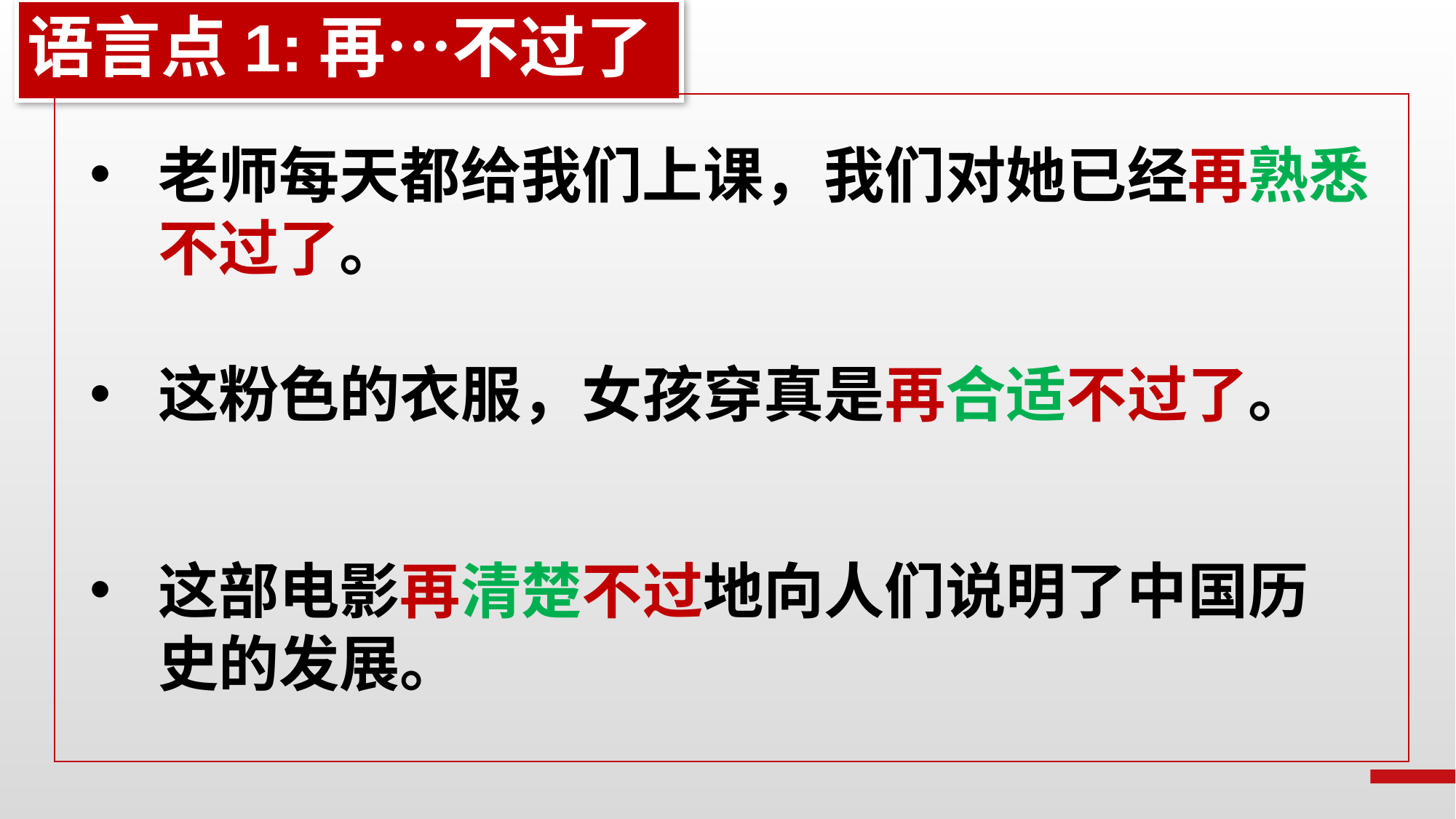

语言点1:再…不过了

老师每天都给我们上课，我们对她已经再熟悉不过了。
这粉色的衣服，女孩穿真是再合适不过了。
这部电影再清楚不过地向人们说明了中国历史的发展。